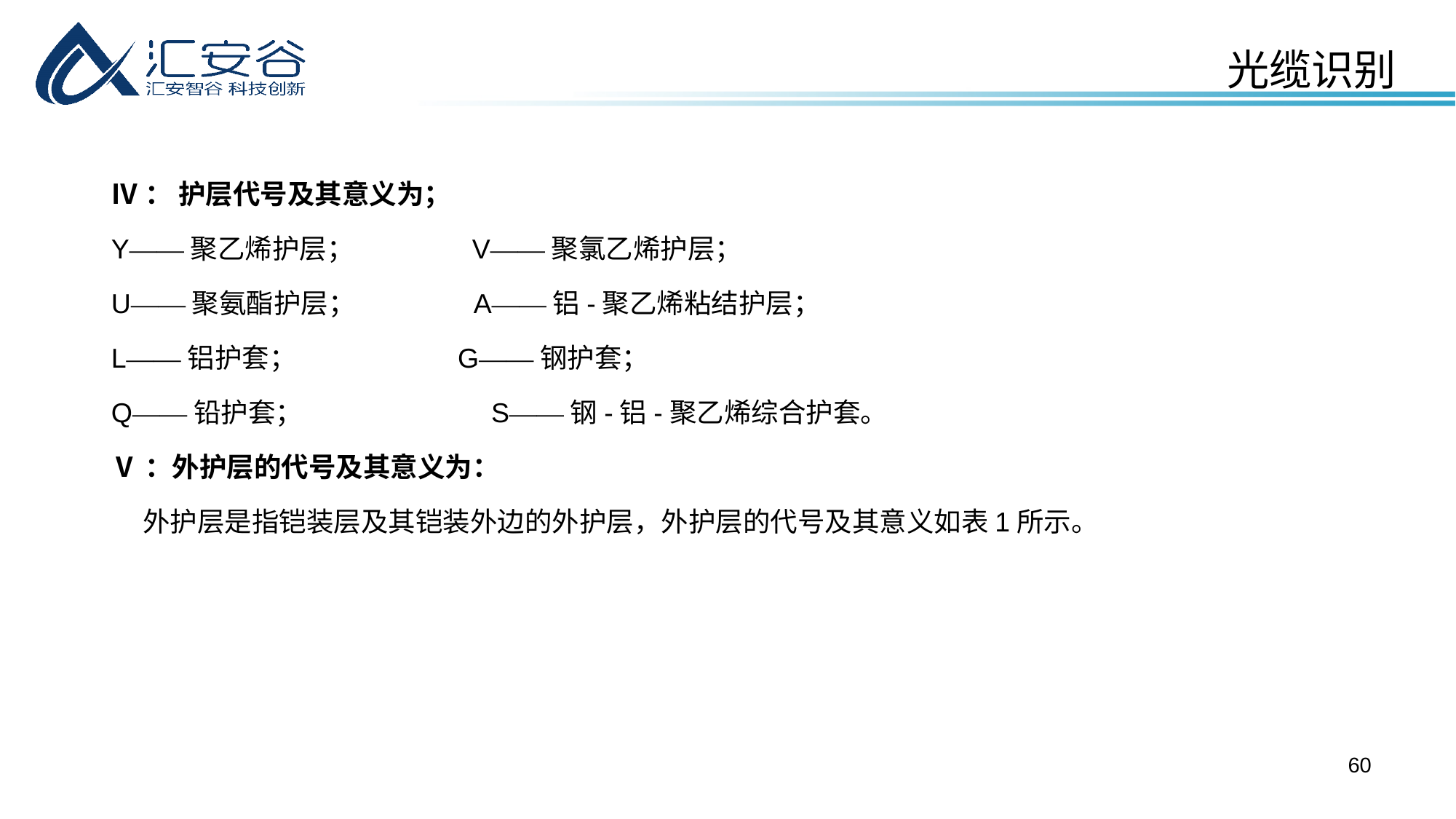

光缆识别
Ⅳ： 护层代号及其意义为；
Y——聚乙烯护层；                  V——聚氯乙烯护层；
U——聚氨酯护层；                  A——铝-聚乙烯粘结护层；
L——铝护套；                         G——钢护套；
Q——铅护套；	                S——钢-铝-聚乙烯综合护套。
Ⅴ：外护层的代号及其意义为：
    外护层是指铠装层及其铠装外边的外护层，外护层的代号及其意义如表1所示。
60